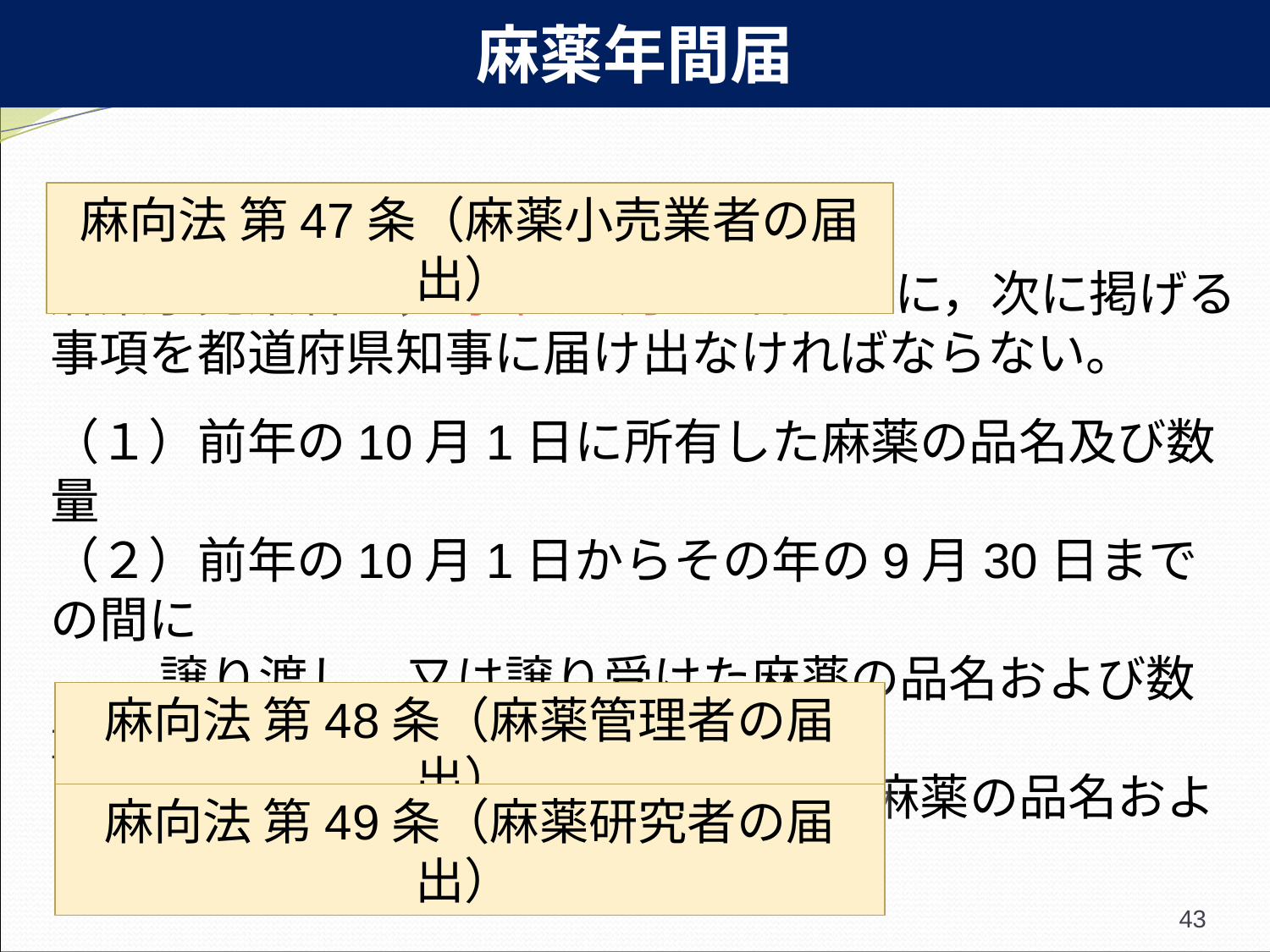

麻薬年間届
麻向法 第47条（麻薬小売業者の届出）
麻薬小売業者は，毎年11月30日までに，次に掲げる事項を都道府県知事に届け出なければならない。

（１）前年の10月1日に所有した麻薬の品名及び数量
（２）前年の10月1日からその年の9月30日までの間に
　　 譲り渡し，又は譲り受けた麻薬の品名および数量
（３）その年の9月30日に所有した麻薬の品名および数量
麻向法 第48条（麻薬管理者の届出）
麻向法 第49条（麻薬研究者の届出）
43